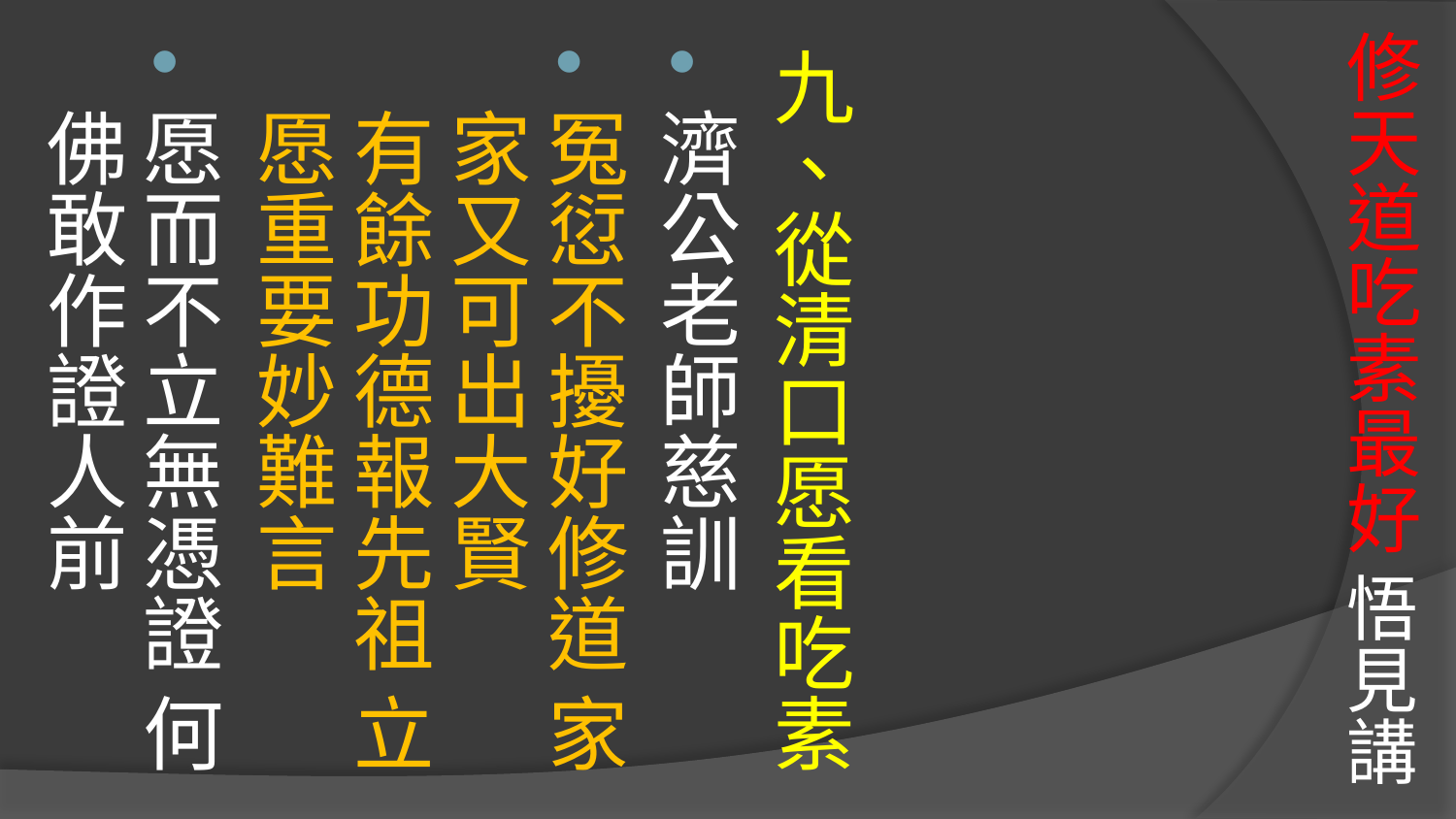

# 修天道吃素最好 悟見講
九、從清口愿看吃素
濟公老師慈訓
冤愆不擾好修道 家家又可出大賢
有餘功德報先祖 立愿重要妙難言
愿而不立無憑證 何佛敢作證人前